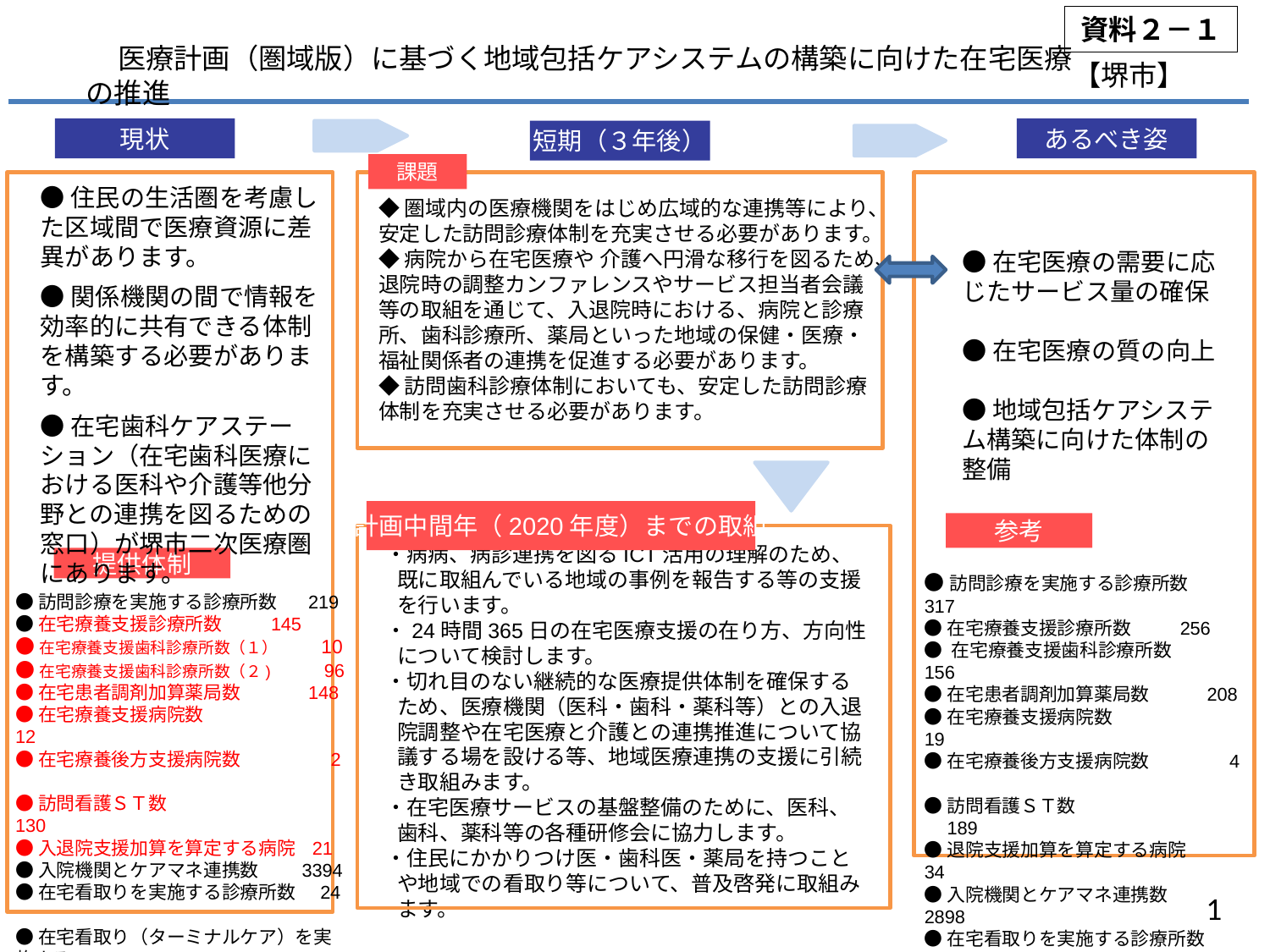

資料２－１
　医療計画（圏域版）に基づく地域包括ケアシステムの構築に向けた在宅医療の推進
【堺市】

現状
あるべき姿
短期（３年後）

課題

●住民の生活圏を考慮した区域間で医療資源に差異があります。
●関係機関の間で情報を効率的に共有できる体制を構築する必要があります。
●在宅歯科ケアステーション（在宅歯科医療における医科や介護等他分野との連携を図るための窓口）が堺市二次医療圏にあります。
◆圏域内の医療機関をはじめ広域的な連携等により、安定した訪問診療体制を充実させる必要があります。
◆病院から在宅医療や 介護へ円滑な移行を図るため、退院時の調整カンファレンスやサービス担当者会議等の取組を通じて、入退院時における、病院と診療所、歯科診療所、薬局といった地域の保健・医療・福祉関係者の連携を促進する必要があります。
◆訪問歯科診療体制においても、安定した訪問診療体制を充実させる必要があります。

●在宅医療の需要に応じたサービス量の確保

●在宅医療の質の向上

●地域包括ケアシステム構築に向けた体制の整備

計画中間年（2020年度）までの取組
参考

提供体制
・病病、病診連携を図るICT活用の理解のため、既に取組んでいる地域の事例を報告する等の支援を行います。
・24時間365日の在宅医療支援の在り方、方向性について検討します。
・切れ目のない継続的な医療提供体制を確保するため、医療機関（医科・歯科・薬科等）との入退院調整や在宅医療と介護との連携推進について協議する場を設ける等、地域医療連携の支援に引続き取組みます。
・在宅医療サービスの基盤整備のために、医科、歯科、薬科等の各種研修会に協力します。
・住民にかかりつけ医・歯科医・薬局を持つことや地域での看取り等について、普及啓発に取組みます。
●訪問診療を実施する診療所数    317
●在宅療養支援診療所数           256
● 在宅療養支援歯科診療所数 　 156
●在宅患者調剤加算薬局数　   　 208
●在宅療養支援病院数　　　　   　　19
●在宅療養後方支援病院数　   　  　4
●訪問看護ＳＴ数　　　　　　　　　　189
●退院支援加算を算定する病院   　 34
●入院機関とケアマネ連携数      　2898
●在宅看取りを実施する診療所数    44
●訪問診療を実施する診療所数  　219
●在宅療養支援診療所数           145
●在宅療養支援歯科診療所数（１）　　10
●在宅療養支援歯科診療所数（２) 　 　96
●在宅患者調剤加算薬局数　　　  148
●在宅療養支援病院数　　　　　     12
●在宅療養後方支援病院数　　　　   2
●訪問看護ＳＴ数　　　　　　       130
●入退院支援加算を算定する病院   21
●入院機関とケアマネ連携数     　3394
●在宅看取りを実施する診療所数     24
●在宅看取り（ターミナルケア）を実施する
　　診療所数　　                        80

1